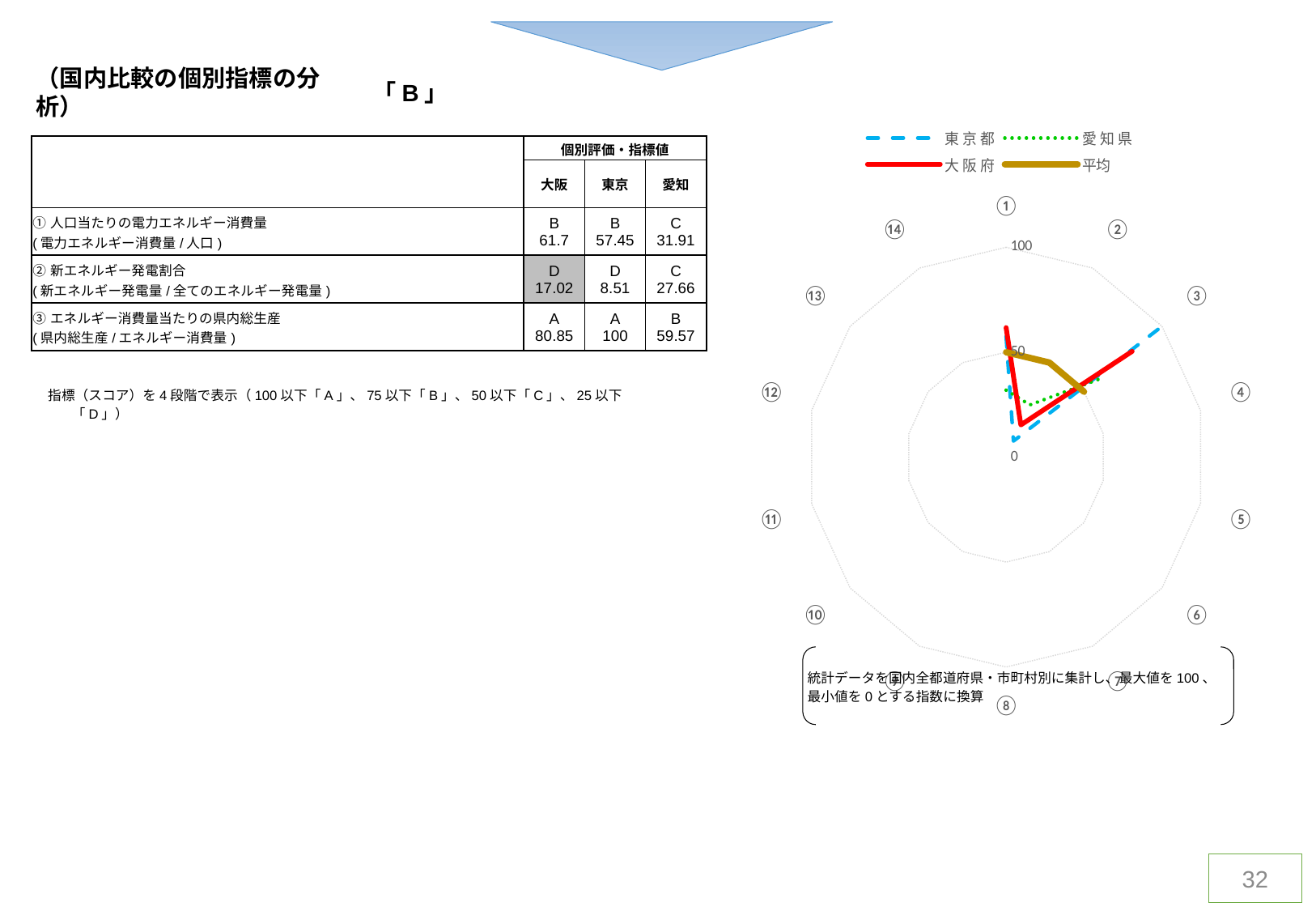

（国内比較の個別指標の分析）
「B」

[unsupported chart]

|  | 個別評価・指標値 |  |  |  |
| --- | --- | --- | --- | --- |
|  | 大阪 | 東京 | 愛知 |  |
| ①人口当たりの電力エネルギー消費量 (電力エネルギー消費量/人口) | B 61.7 | B 57.45 | C 31.91 |  |
| ②新エネルギー発電割合 (新エネルギー発電量/全てのエネルギー発電量) | D 17.02 | D 8.51 | C 27.66 |  |
| ③エネルギー消費量当たりの県内総生産 (県内総生産/エネルギー消費量) | A 80.85 | A 100 | B 59.57 |  |
指標（スコア）を4段階で表示（100以下「A」、75以下「B」、50以下「C」、25以下「D」）

統計データを国内全都道府県・市町村別に集計し、最大値を100、最小値を0とする指数に換算
32